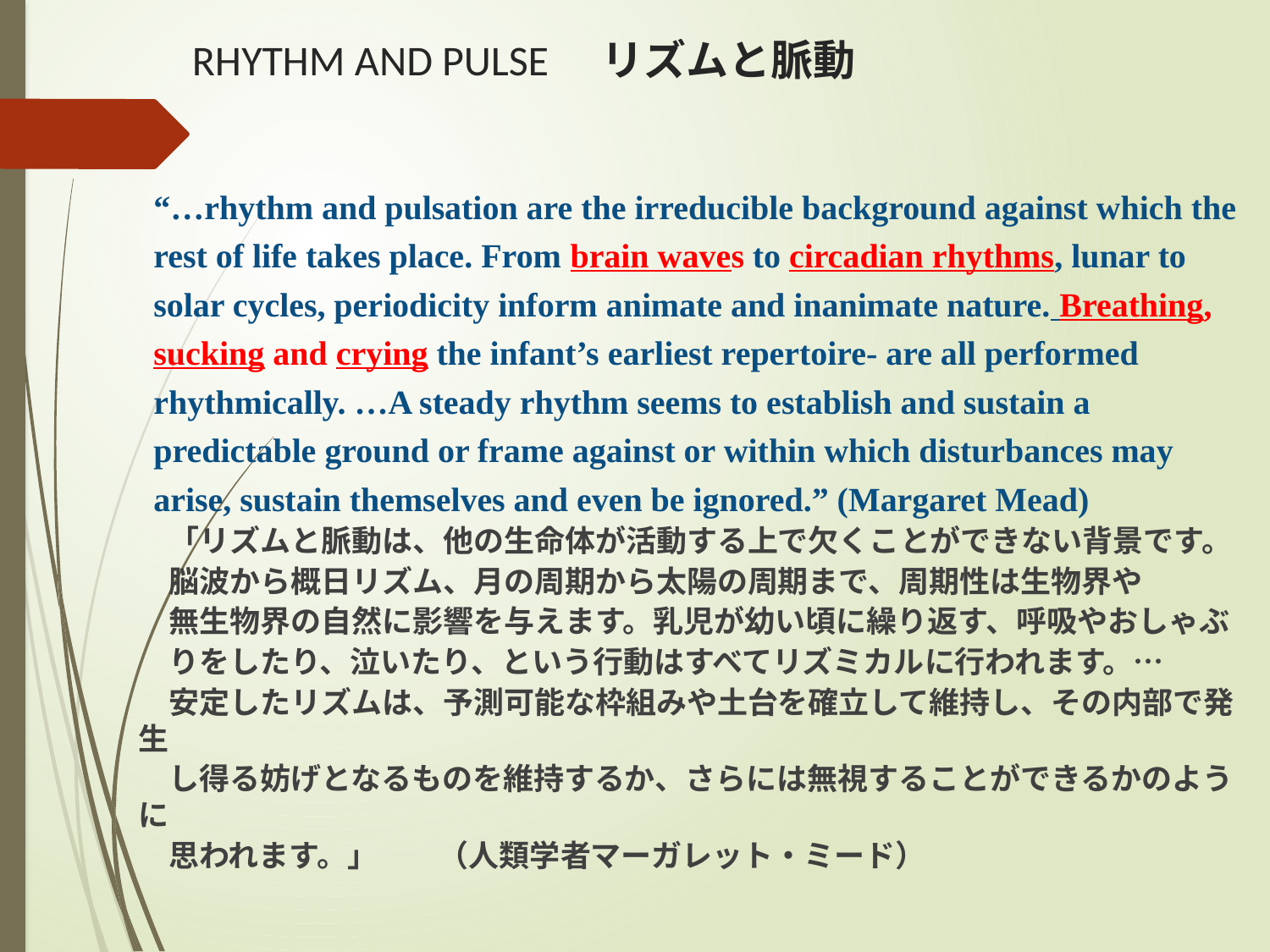

# RHYTHM AND PULSE　リズムと脈動
	“…rhythm and pulsation are the irreducible background against which the rest of life takes place. From brain waves to circadian rhythms, lunar to solar cycles, periodicity inform animate and inanimate nature. Breathing, sucking and crying the infant’s earliest repertoire- are all performed rhythmically. …A steady rhythm seems to establish and sustain a predictable ground or frame against or within which disturbances may arise, sustain themselves and even be ignored.” (Margaret Mead)
　　「リズムと脈動は、他の生命体が活動する上で欠くことができない背景です。
　　脳波から概日リズム、月の周期から太陽の周期まで、周期性は生物界や
　　無生物界の自然に影響を与えます。乳児が幼い頃に繰り返す、呼吸やおしゃぶ
　　りをしたり、泣いたり、という行動はすべてリズミカルに行われます。…
　　安定したリズムは、予測可能な枠組みや土台を確立して維持し、その内部で発生
　　し得る妨げとなるものを維持するか、さらには無視することができるかのように
　　思われます。」　　（人類学者マーガレット・ミード）